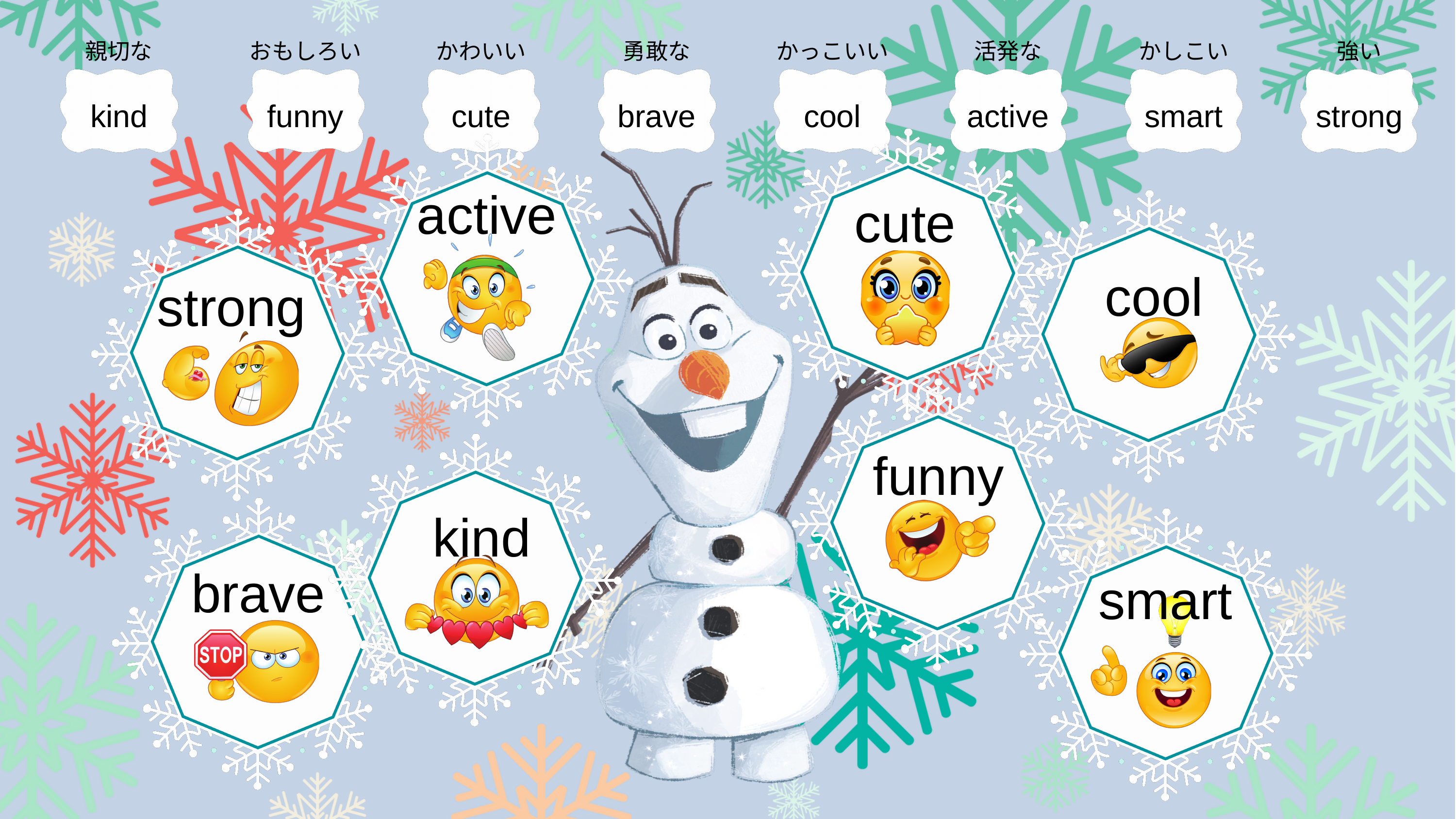

親切な

kind
おもしろい

funny
かわいい

cute
勇敢な

brave
かっこいい

cool
活発な

active
かしこい

smart
強い

strong

cute

active

cool

strong

funny

kind

brave

smart